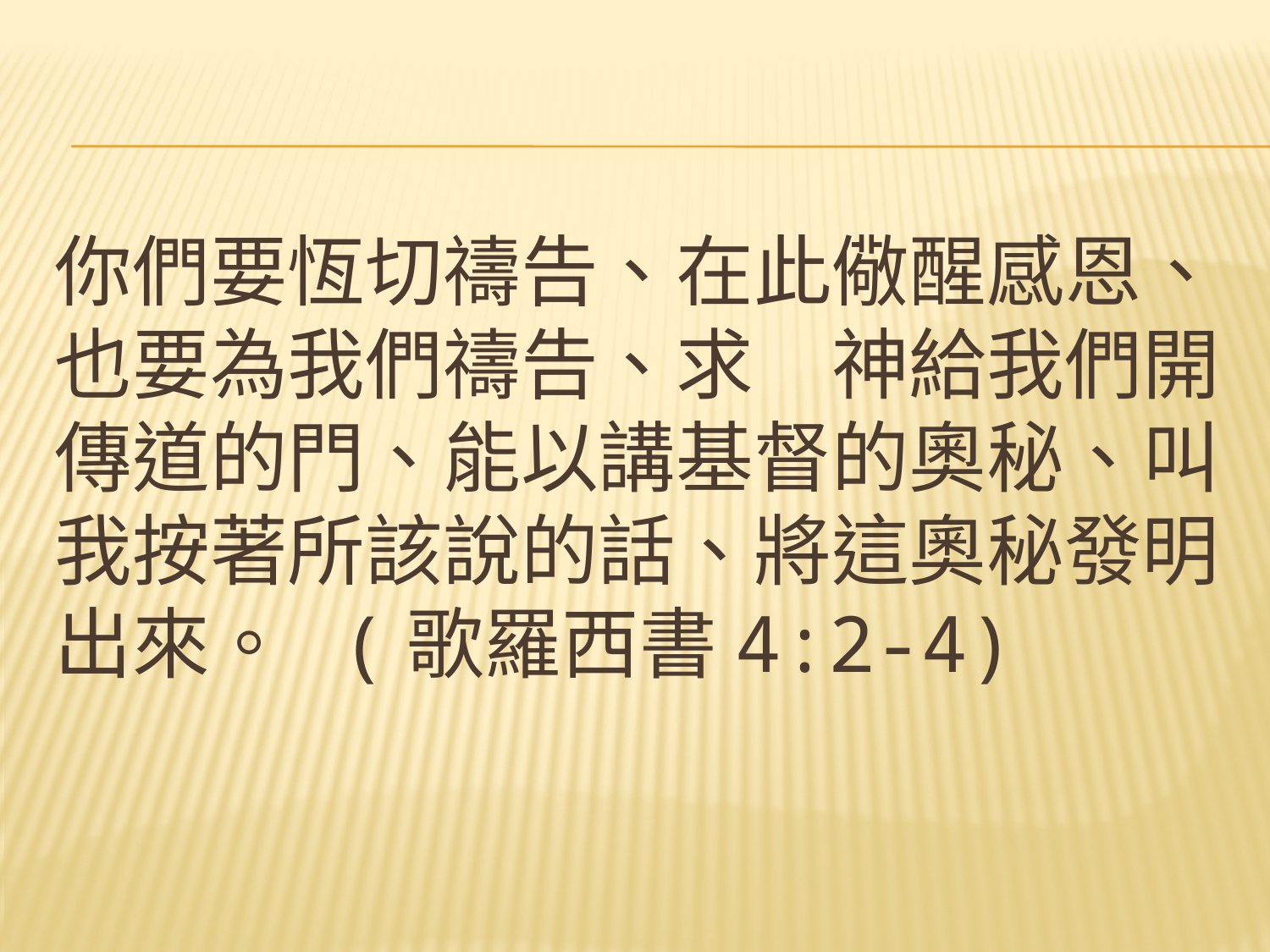

你們要恆切禱告、在此儆醒感恩、也要為我們禱告、求　神給我們開傳道的門、能以講基督的奧秘、叫我按著所該說的話、將這奧秘發明出來。  (歌羅西書4:2-4)